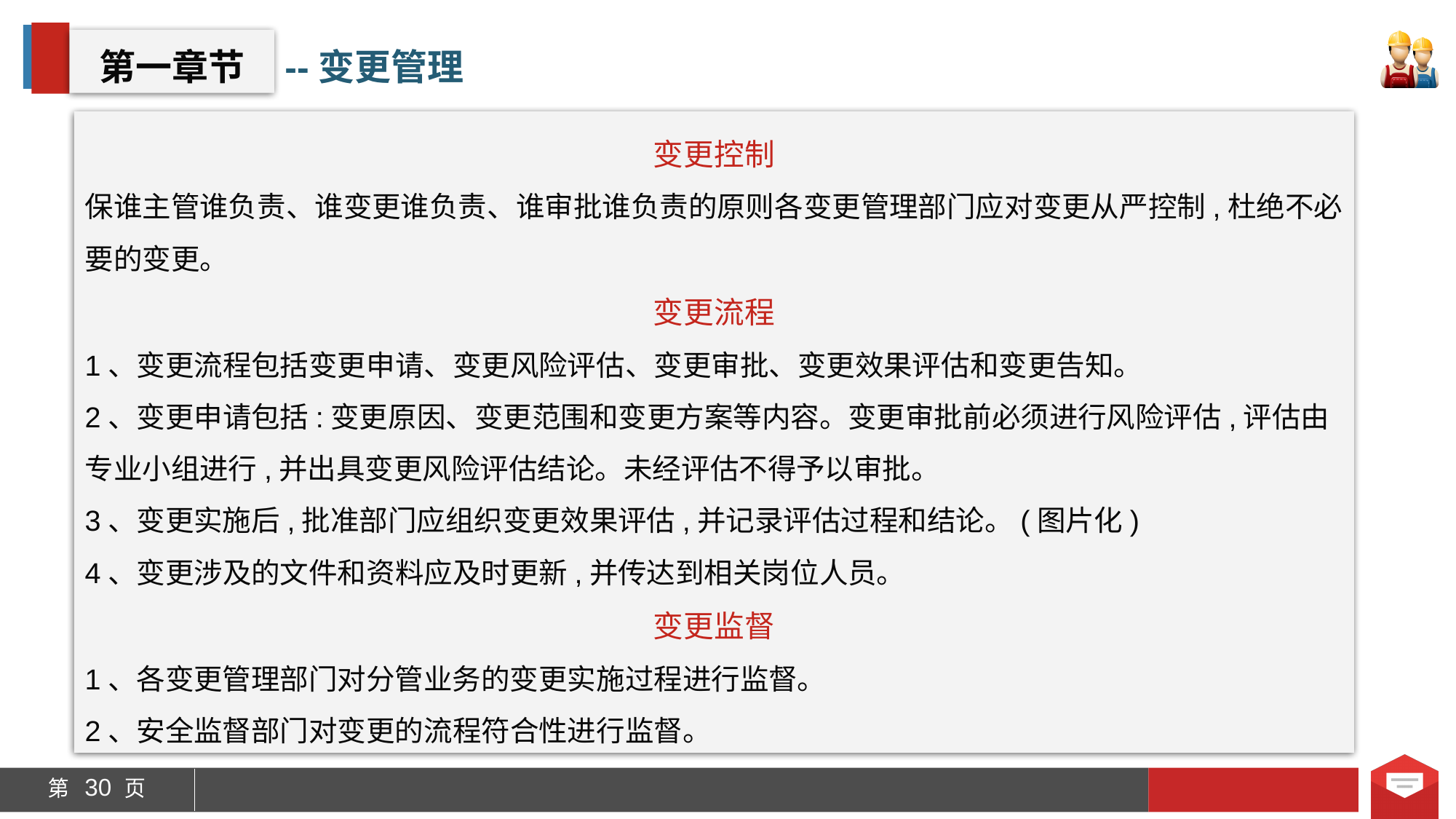

第一章节
--变更管理
变更控制
保谁主管谁负责、谁变更谁负责、谁审批谁负责的原则各变更管理部门应对变更从严控制,杜绝不必要的变更。
变更流程
1、变更流程包括变更申请、变更风险评估、变更审批、变更效果评估和变更告知。
2、变更申请包括:变更原因、变更范围和变更方案等内容。变更审批前必须进行风险评估,评估由专业小组进行,并出具变更风险评估结论。未经评估不得予以审批。
3、变更实施后,批准部门应组织变更效果评估,并记录评估过程和结论。(图片化)
4、变更涉及的文件和资料应及时更新,并传达到相关岗位人员。
变更监督
1、各变更管理部门对分管业务的变更实施过程进行监督。
2、安全监督部门对变更的流程符合性进行监督。